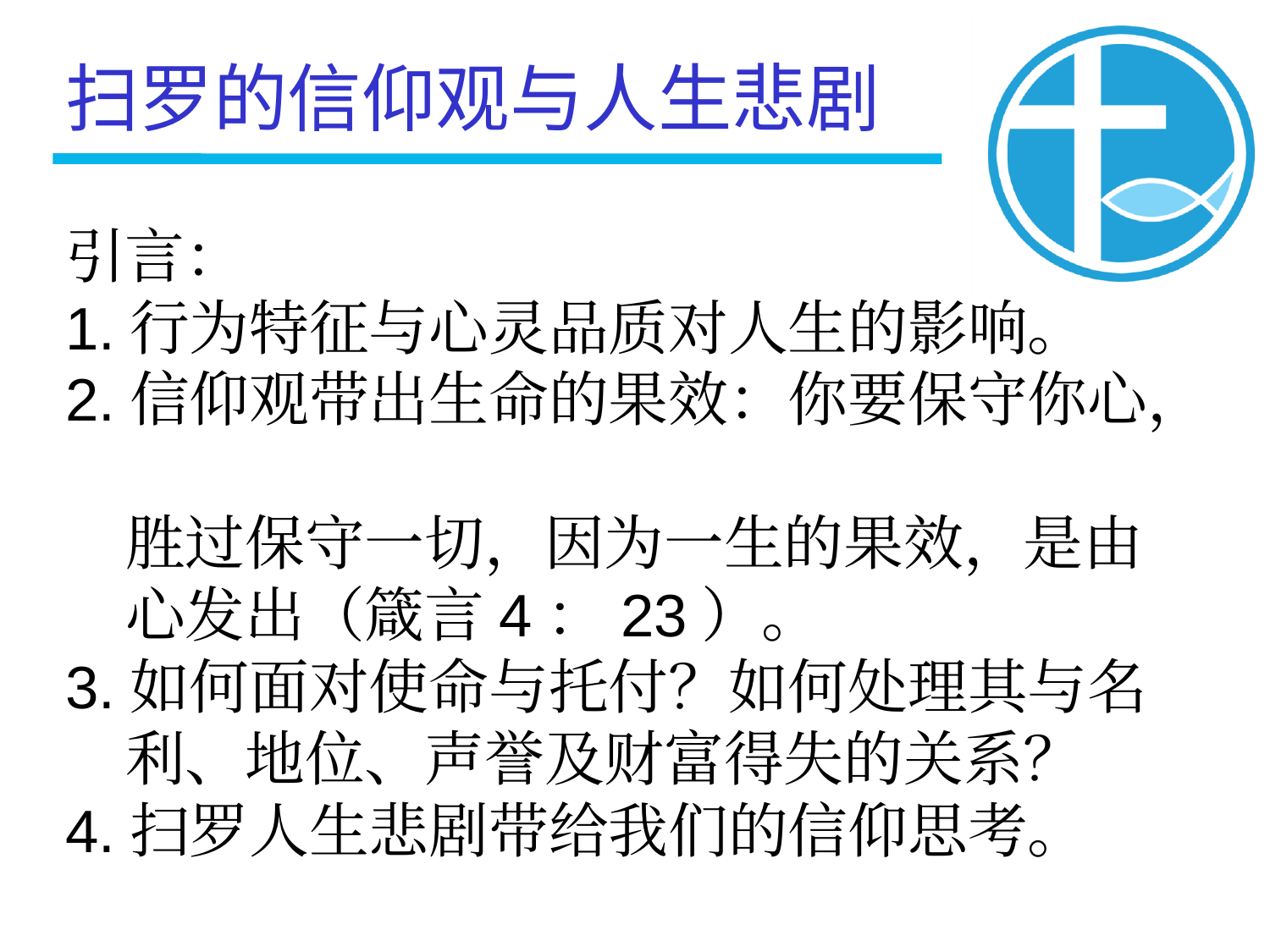

扫罗的信仰观与人生悲剧
引言：
1.行为特征与心灵品质对人生的影响。
2.信仰观带出生命的果效：你要保守你心，
   胜过保守一切，因为一生的果效，是由
   心发出（箴言4：23）。
3.如何面对使命与托付？如何处理其与名
   利、地位、声誉及财富得失的关系？
4.扫罗人生悲剧带给我们的信仰思考。